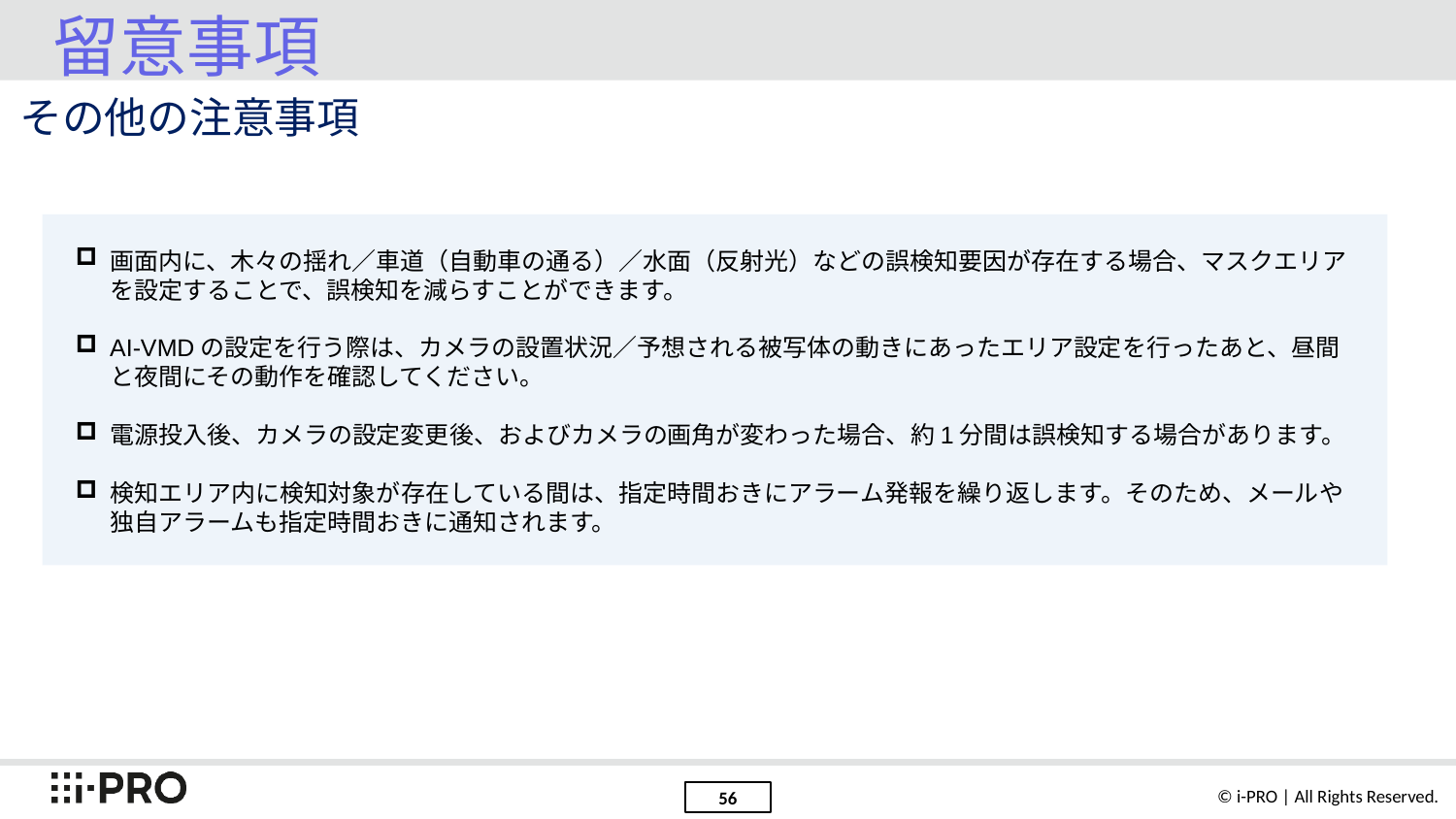

# 留意事項
その他の注意事項

画面内に、木々の揺れ／車道（自動車の通る）／水面（反射光）などの誤検知要因が存在する場合、マスクエリアを設定することで、誤検知を減らすことができます。

AI-VMDの設定を行う際は、カメラの設置状況／予想される被写体の動きにあったエリア設定を行ったあと、昼間と夜間にその動作を確認してください。

電源投入後、カメラの設定変更後、およびカメラの画角が変わった場合、約1分間は誤検知する場合があります。

検知エリア内に検知対象が存在している間は、指定時間おきにアラーム発報を繰り返します。そのため、メールや独自アラームも指定時間おきに通知されます。